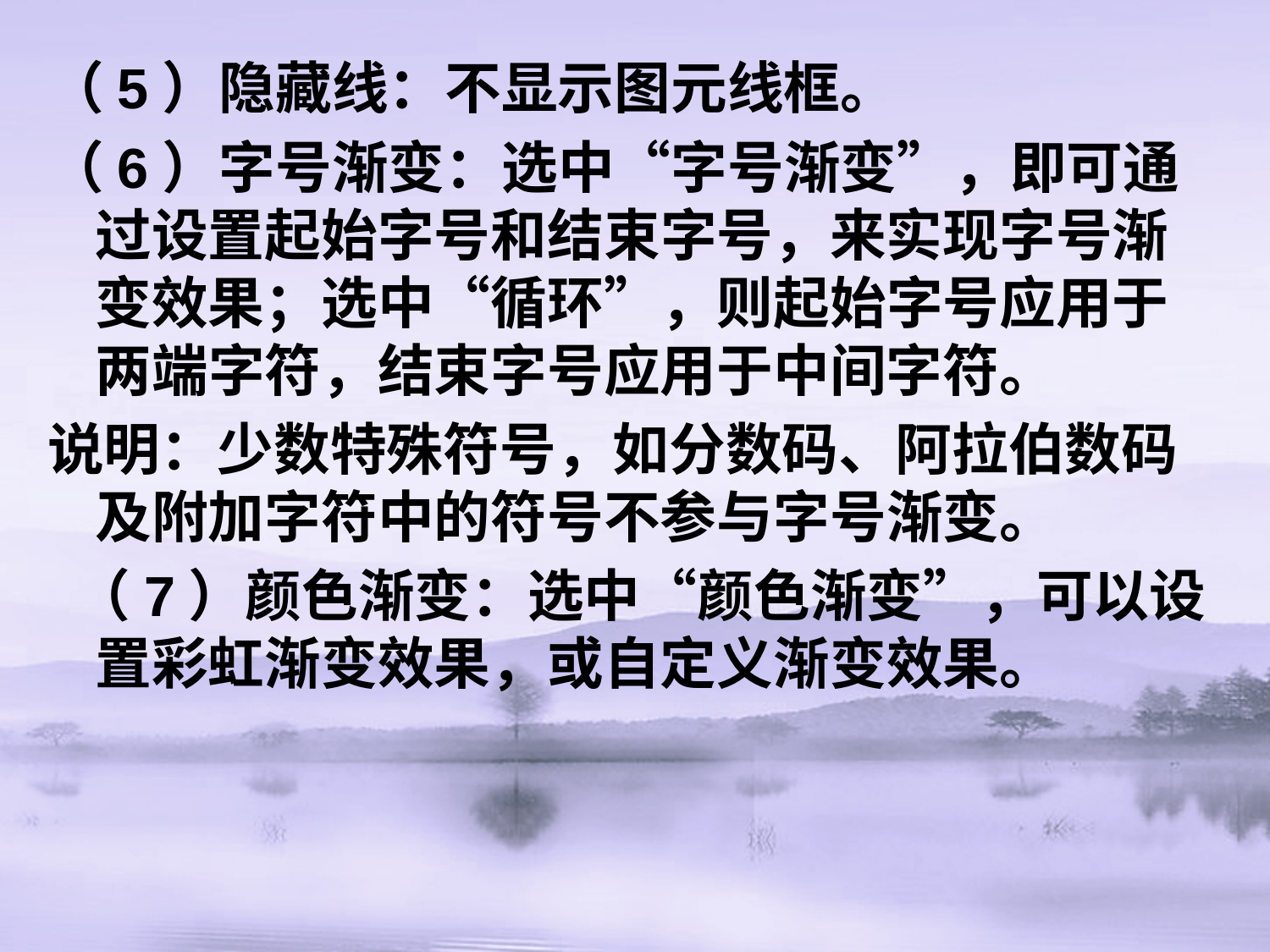

（5）隐藏线：不显示图元线框。
（6）字号渐变：选中“字号渐变”，即可通过设置起始字号和结束字号，来实现字号渐变效果；选中“循环”，则起始字号应用于两端字符，结束字号应用于中间字符。
说明：少数特殊符号，如分数码、阿拉伯数码及附加字符中的符号不参与字号渐变。
 （7）颜色渐变：选中“颜色渐变”，可以设置彩虹渐变效果，或自定义渐变效果。